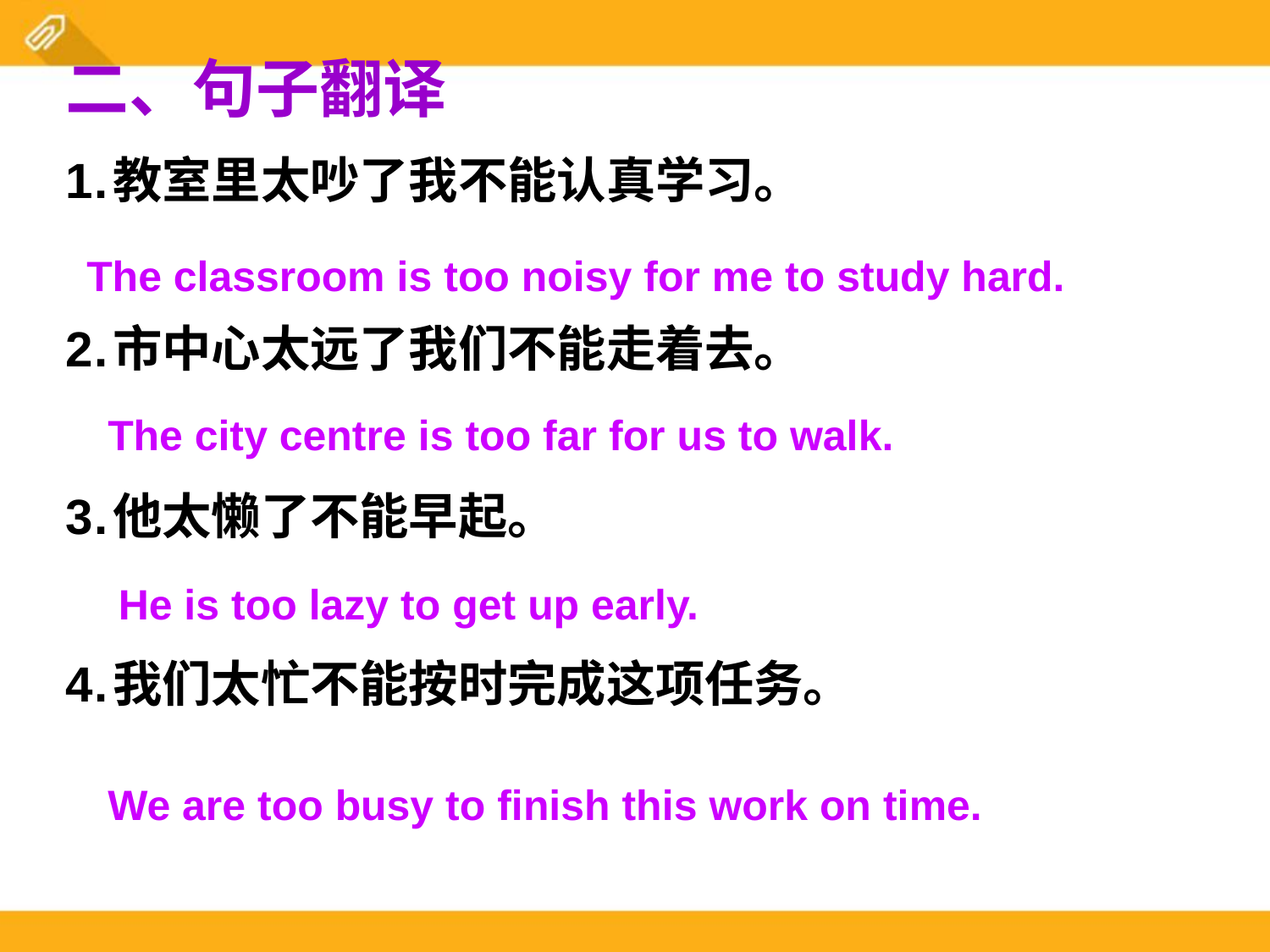

二、句子翻译
教室里太吵了我不能认真学习。

市中心太远了我们不能走着去。

他太懒了不能早起。

我们太忙不能按时完成这项任务。

The classroom is too noisy for me to study hard.
The city centre is too far for us to walk.
He is too lazy to get up early.
We are too busy to finish this work on time.